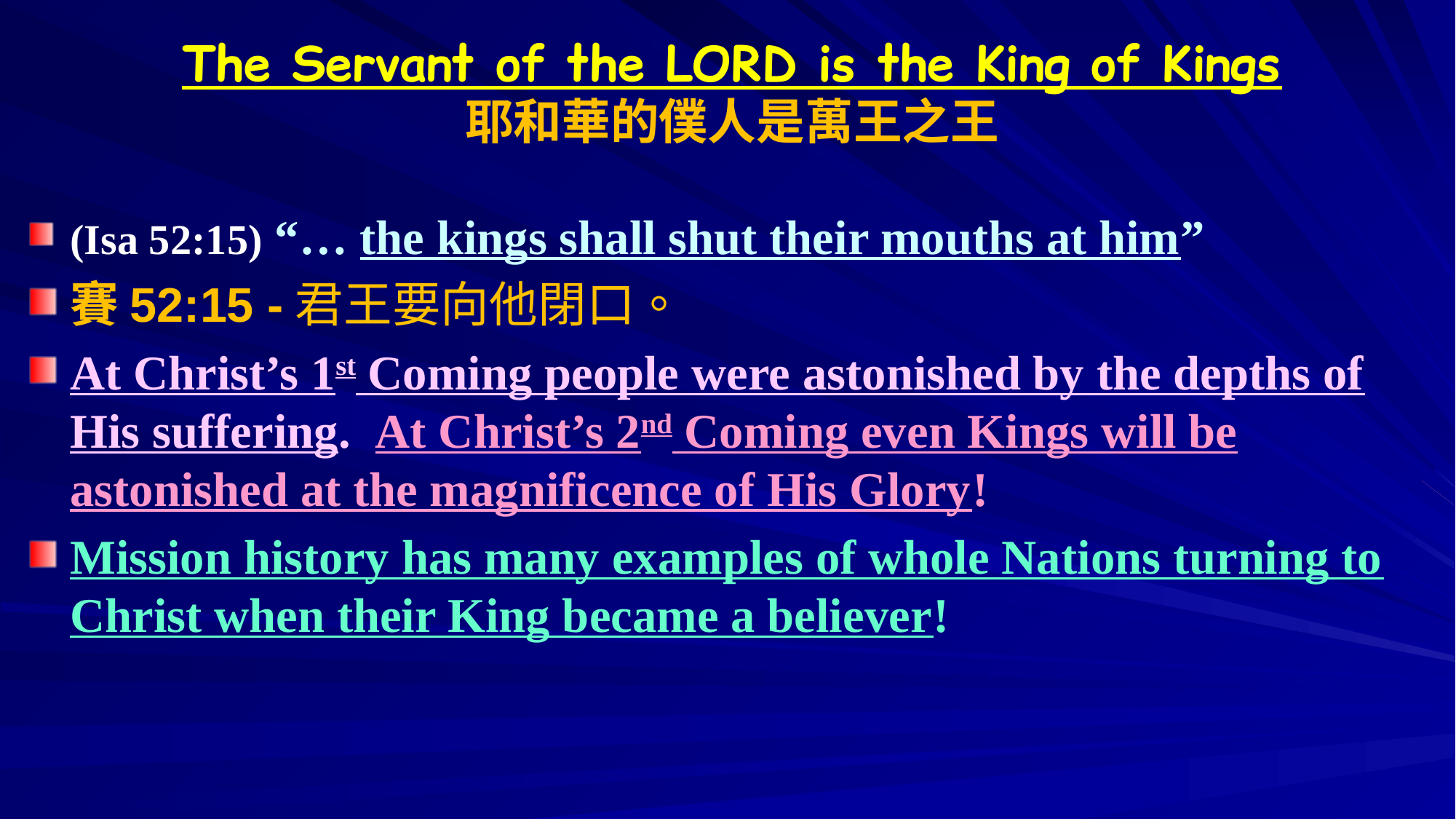

# The Servant of the LORD is the King of Kings 耶和華的僕人是萬王之王
(Isa 52:15) “… the kings shall shut their mouths at him”
賽52:15 -君王要向他閉口。
At Christ’s 1st Coming people were astonished by the depths of His suffering.  At Christ’s 2nd Coming even Kings will be astonished at the magnificence of His Glory!
Mission history has many examples of whole Nations turning to Christ when their King became a believer!